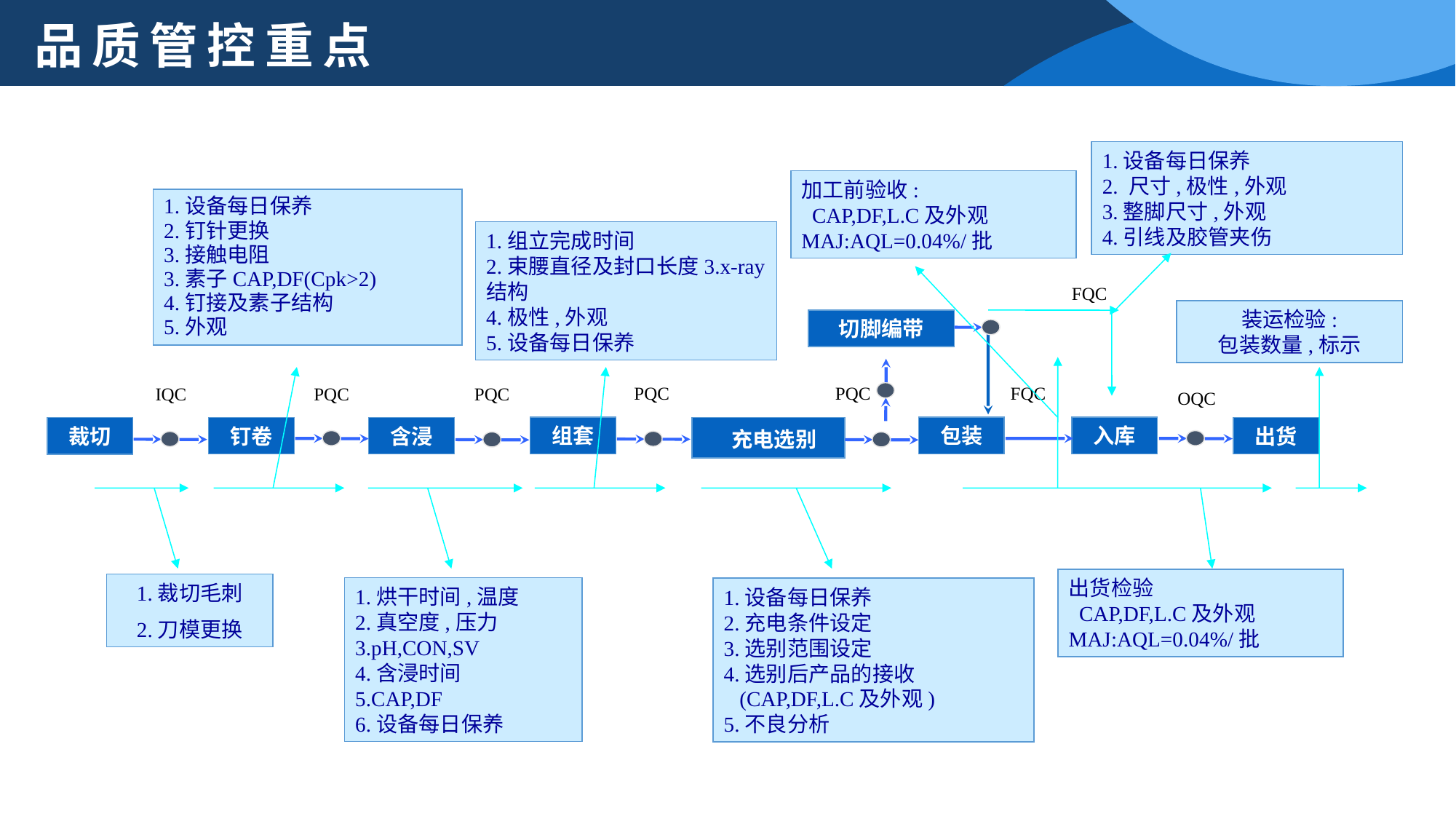

品质管控重点
1.设备每日保养
2. 尺寸,极性,外观
3.整脚尺寸,外观
4.引线及胶管夹伤
加工前验收:
  CAP,DF,L.C及外观
MAJ:AQL=0.04%/批
1.设备每日保养
2.钉针更换
3.接触电阻
3.素子CAP,DF(Cpk>2)
4.钉接及素子结构
5.外观
1.组立完成时间
2.束腰直径及封口长度3.x-ray 结构
4.极性,外观
5.设备每日保养

FQC
装运检验:
包装数量,标示
切脚编带

PQC
PQC
FQC
IQC
PQC
PQC
OQC

组套
包装
入库
钉卷
含浸
出货
裁切
 充电选别

出货检验
  CAP,DF,L.C及外观
MAJ:AQL=0.04%/批
1.裁切毛刺
2.刀模更换
1.烘干时间,温度
2.真空度,压力
3.pH,CON,SV
4.含浸时间
5.CAP,DF
6.设备每日保养
1.设备每日保养
2.充电条件设定
3.选别范围设定
4.选别后产品的接收
   (CAP,DF,L.C及外观)
5.不良分析